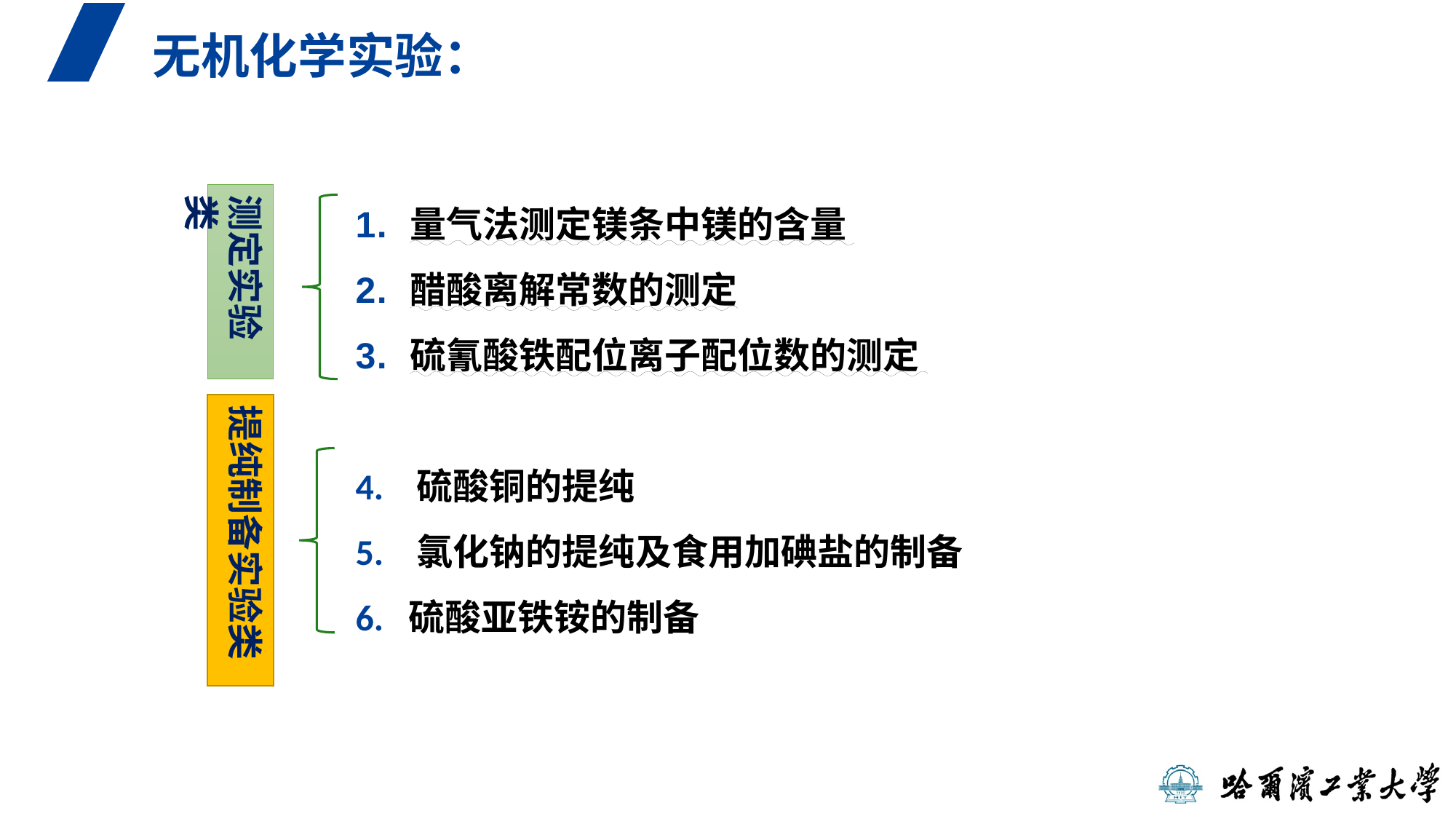

无机化学实验：
量气法测定镁条中镁的含量
醋酸离解常数的测定
硫氰酸铁配位离子配位数的测定

4.   硫酸铜的提纯
5.   氯化钠的提纯及食用加碘盐的制备
6.  硫酸亚铁铵的制备
测定实验类

提纯制备实验类